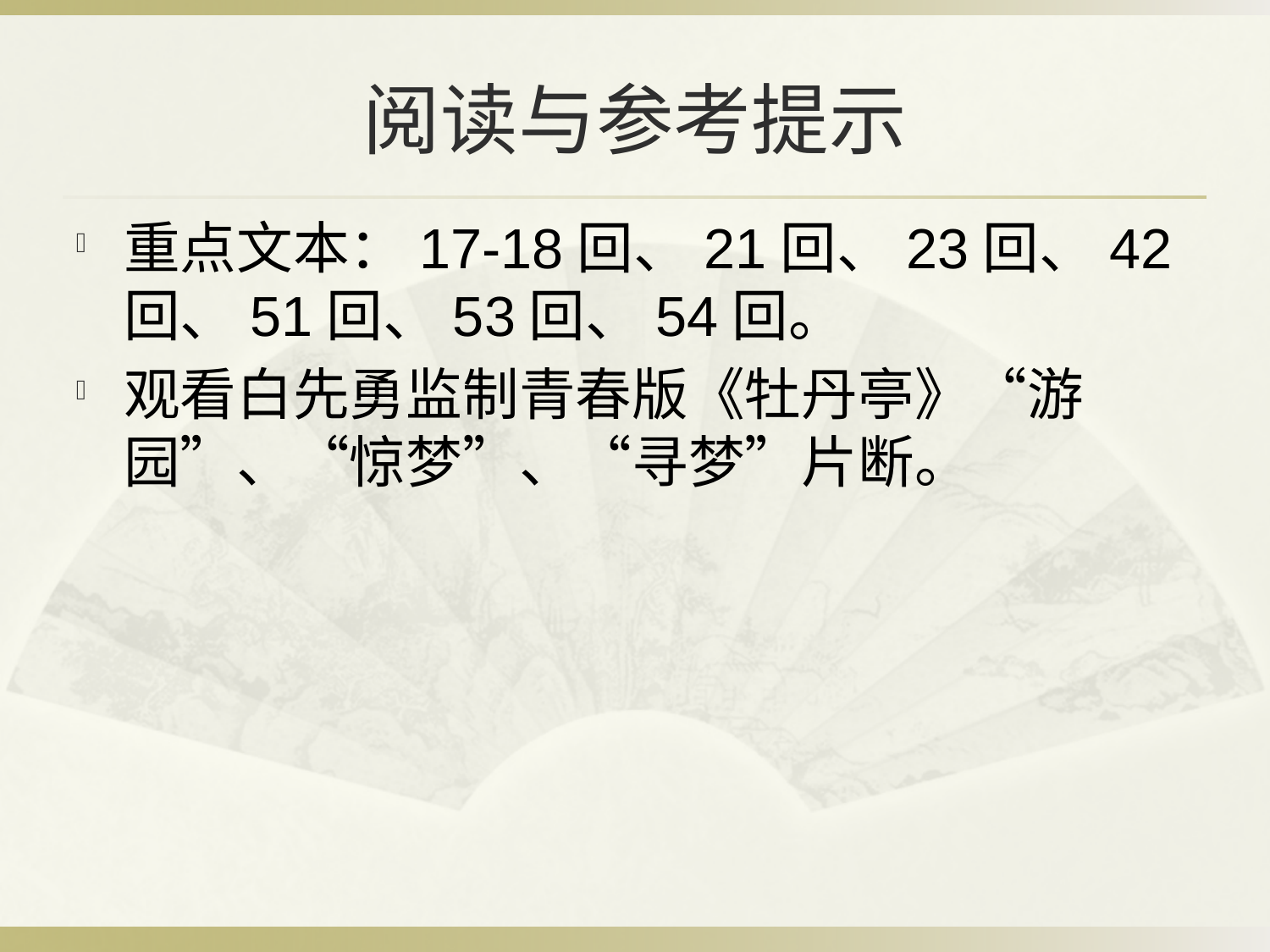

# 阅读与参考提示
重点文本：17-18回、21回、23回、42回、51回、53回、54回。
观看白先勇监制青春版《牡丹亭》“游园”、“惊梦”、“寻梦”片断。